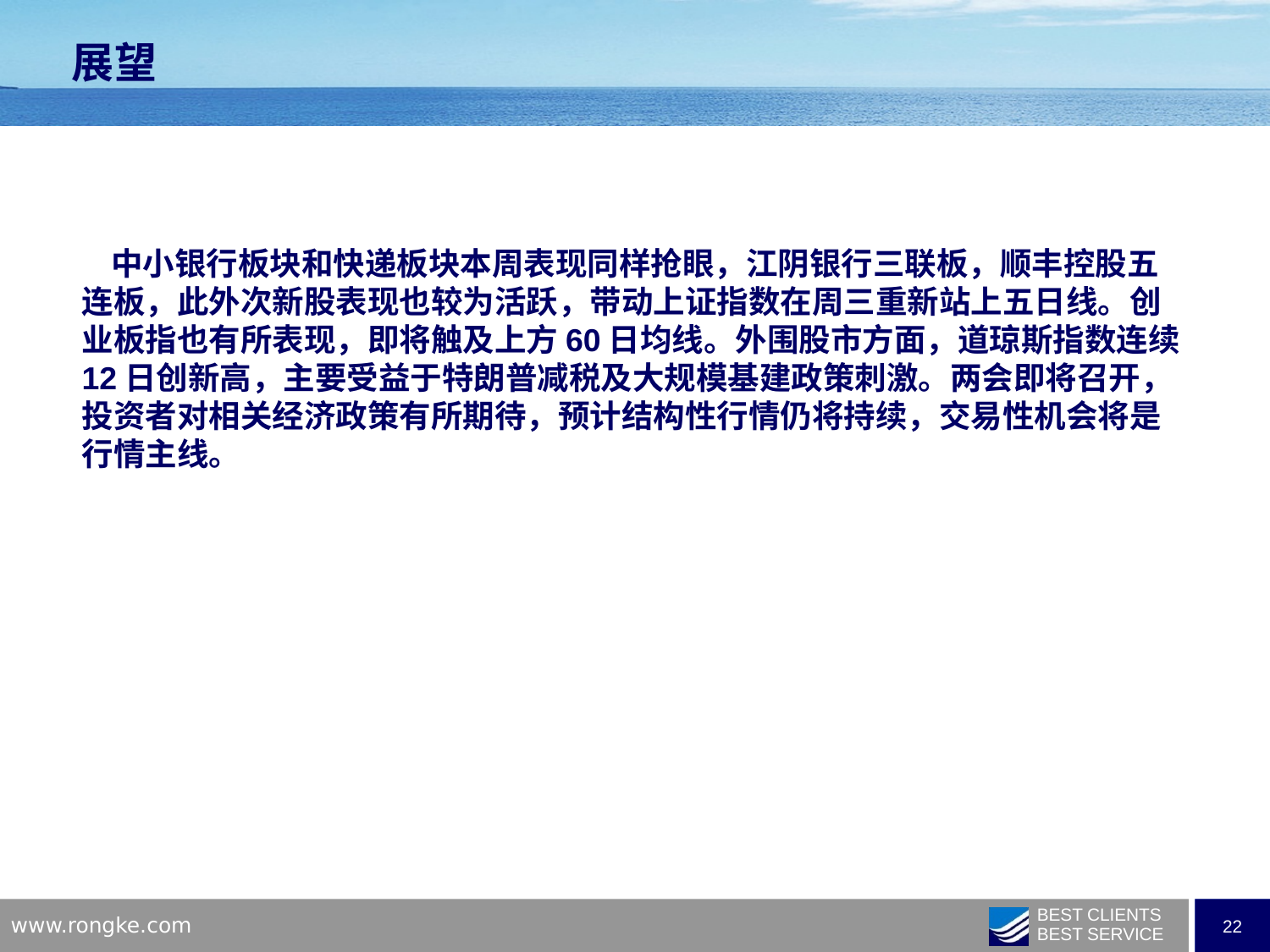

展望

   中小银行板块和快递板块本周表现同样抢眼，江阴银行三联板，顺丰控股五连板，此外次新股表现也较为活跃，带动上证指数在周三重新站上五日线。创业板指也有所表现，即将触及上方60日均线。外围股市方面，道琼斯指数连续12日创新高，主要受益于特朗普减税及大规模基建政策刺激。两会即将召开，投资者对相关经济政策有所期待，预计结构性行情仍将持续，交易性机会将是行情主线。